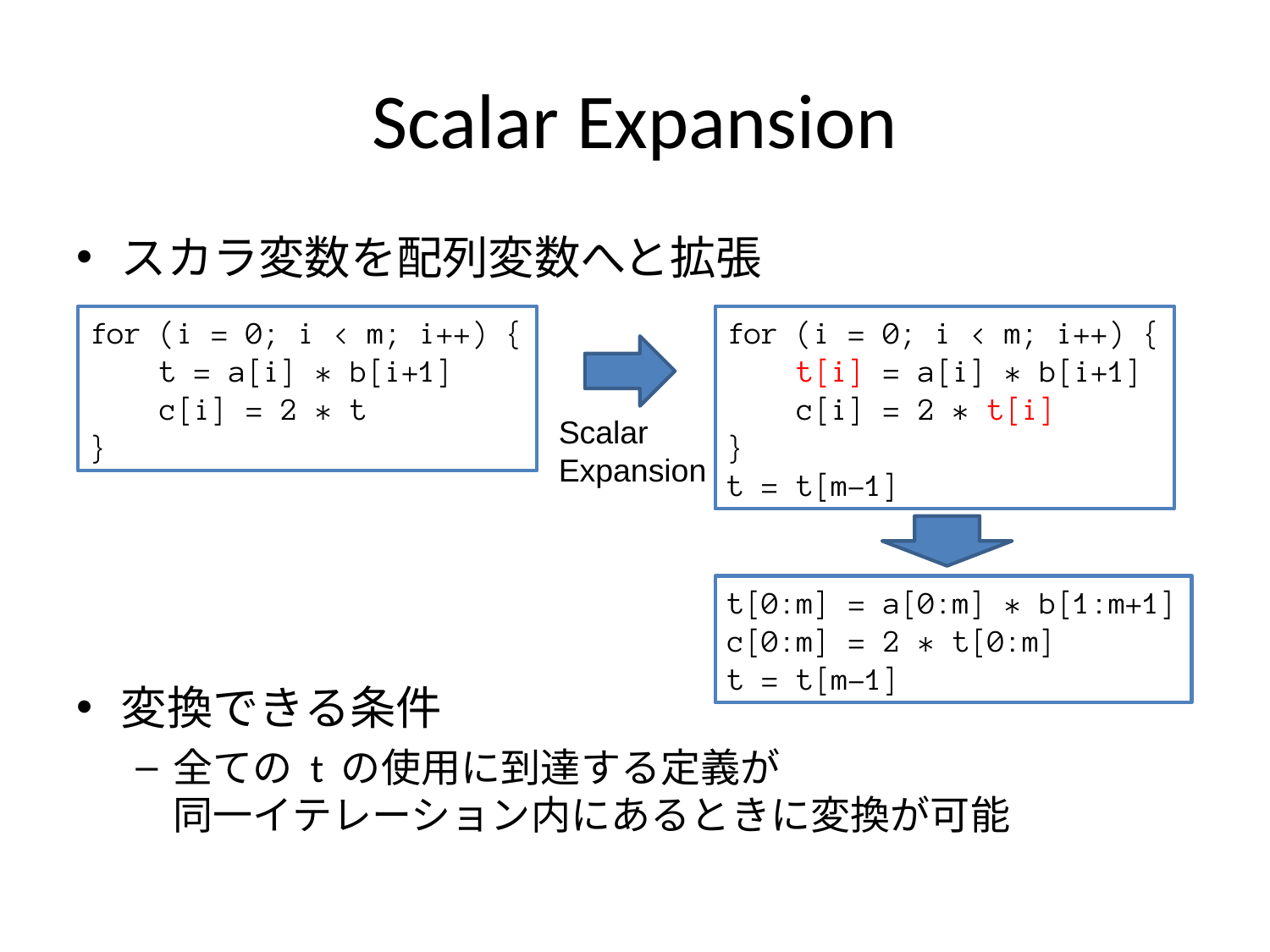

# Scalar Expansion
スカラ変数を配列変数へと拡張

変換できる条件
全ての t の使用に到達する定義が
同一イテレーション内にあるときに変換が可能

for (i = 0; i < m; i++) {
    t = a[i] * b[i+1]
    c[i] = 2 * t
}
for (i = 0; i < m; i++) {
    t[i] = a[i] * b[i+1]
    c[i] = 2 * t[i]
}
t = t[m-1]

Scalar
Expansion

t[0:m] = a[0:m] * b[1:m+1]
c[0:m] = 2 * t[0:m]
t = t[m-1]